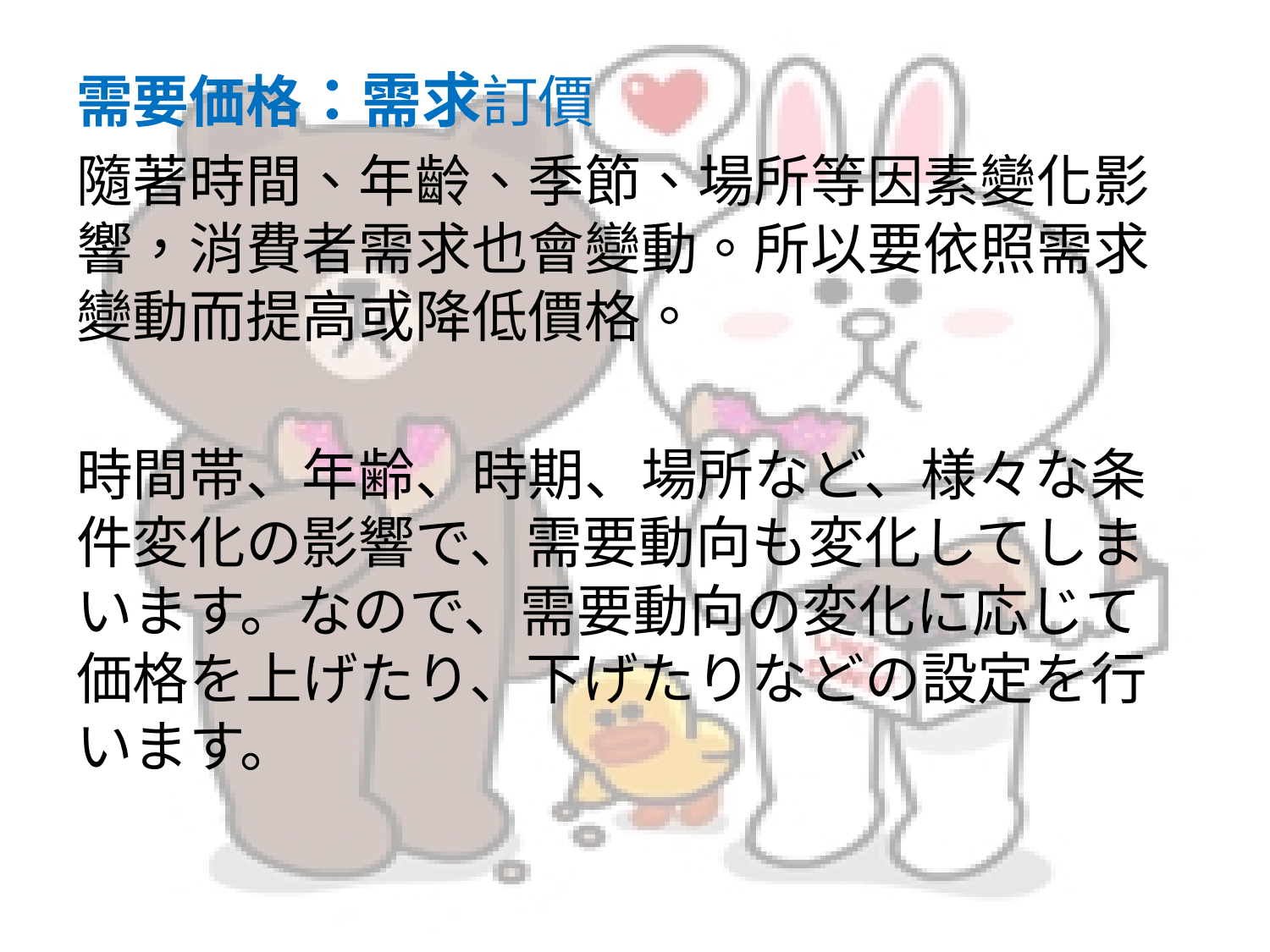

需要価格：需求訂價
隨著時間、年齡、季節、場所等因素變化影響，消費者需求也會變動。所以要依照需求變動而提高或降低價格。

時間帯、年齢、時期、場所など、様々な条件変化の影響で、需要動向も変化してしまいます。なので、需要動向の変化に応じて価格を上げたり、下げたりなどの設定を行います。